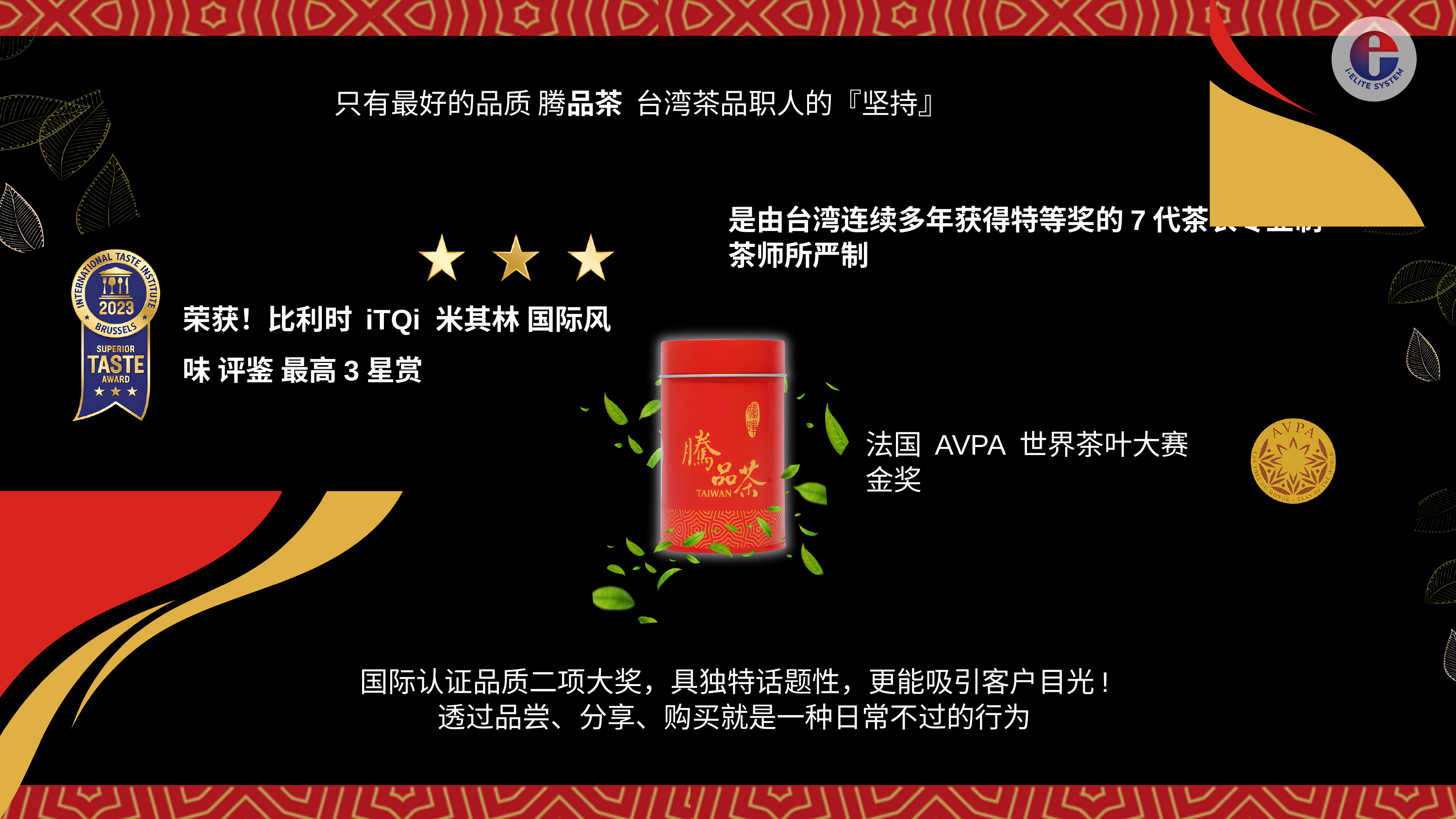

只有最好的品质 腾品茶  台湾茶品职人的『坚持』

是由台湾连续多年获得特等奖的7代茶农专业制茶师所严制

荣获！比利时 iTQi 米其林 国际风味 评鉴 最高3星赏

法国 AVPA 世界茶叶大赛
金奖

国际认证品质二项大奖，具独特话题性，更能吸引客户目光!
透过品尝、分享、购买就是一种日常不过的行为